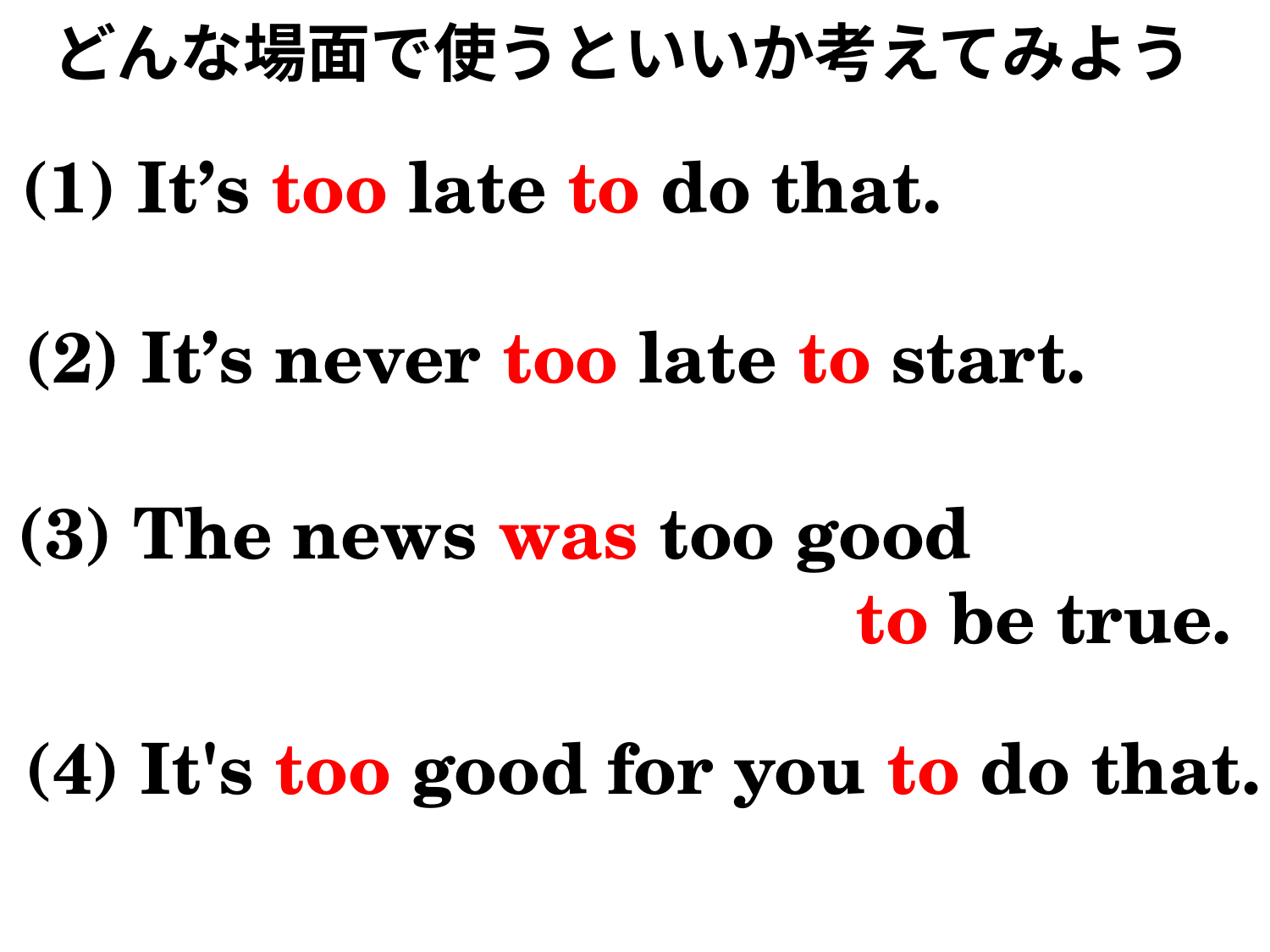

どんな場面で使うといいか考えてみよう
(1) It’s too late to do that.
(2) It’s never too late to start.
(3) The news was too good
 to be true.
(4) It's too good for you to do that.